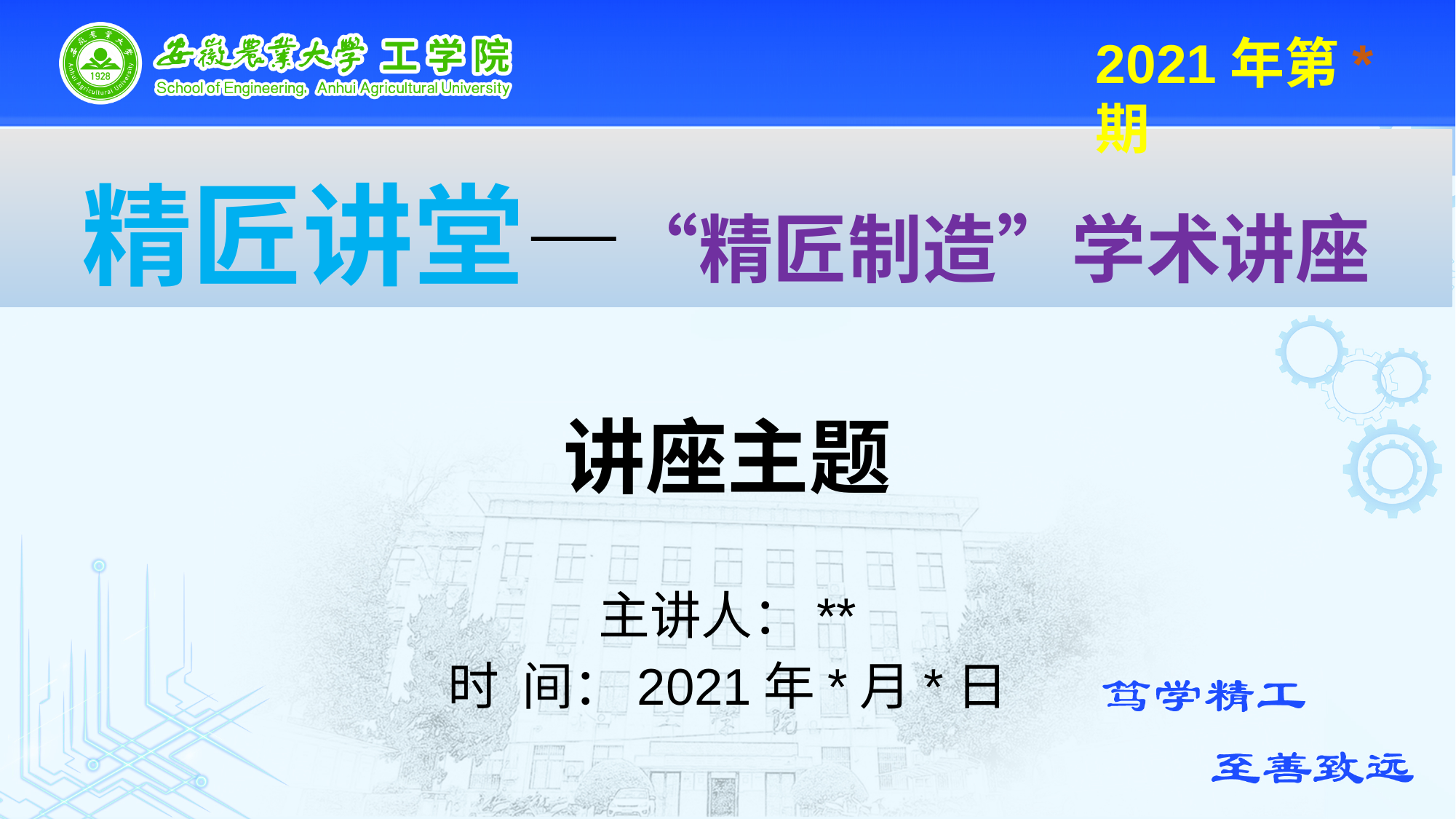

2021年第*期
# 精匠讲堂—“精匠制造”学术讲座
讲座主题

主讲人：**
时  间：2021年*月*日